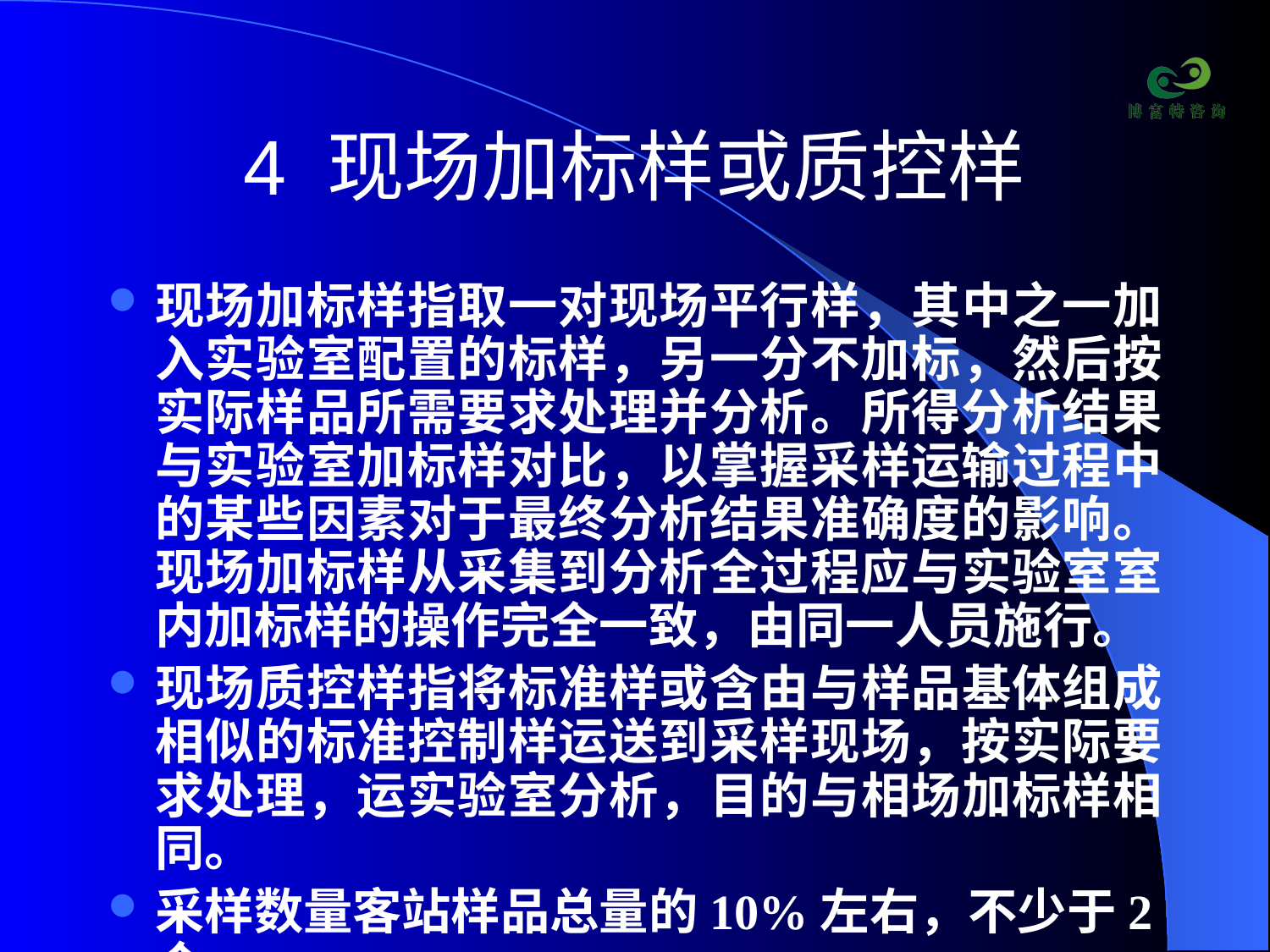

# 4 现场加标样或质控样
现场加标样指取一对现场平行样，其中之一加入实验室配置的标样，另一分不加标，然后按实际样品所需要求处理并分析。所得分析结果与实验室加标样对比，以掌握采样运输过程中的某些因素对于最终分析结果准确度的影响。现场加标样从采集到分析全过程应与实验室室内加标样的操作完全一致，由同一人员施行。
现场质控样指将标准样或含由与样品基体组成相似的标准控制样运送到采样现场，按实际要求处理，运实验室分析，目的与相场加标样相同。
采样数量客站样品总量的10%左右，不少于2个。